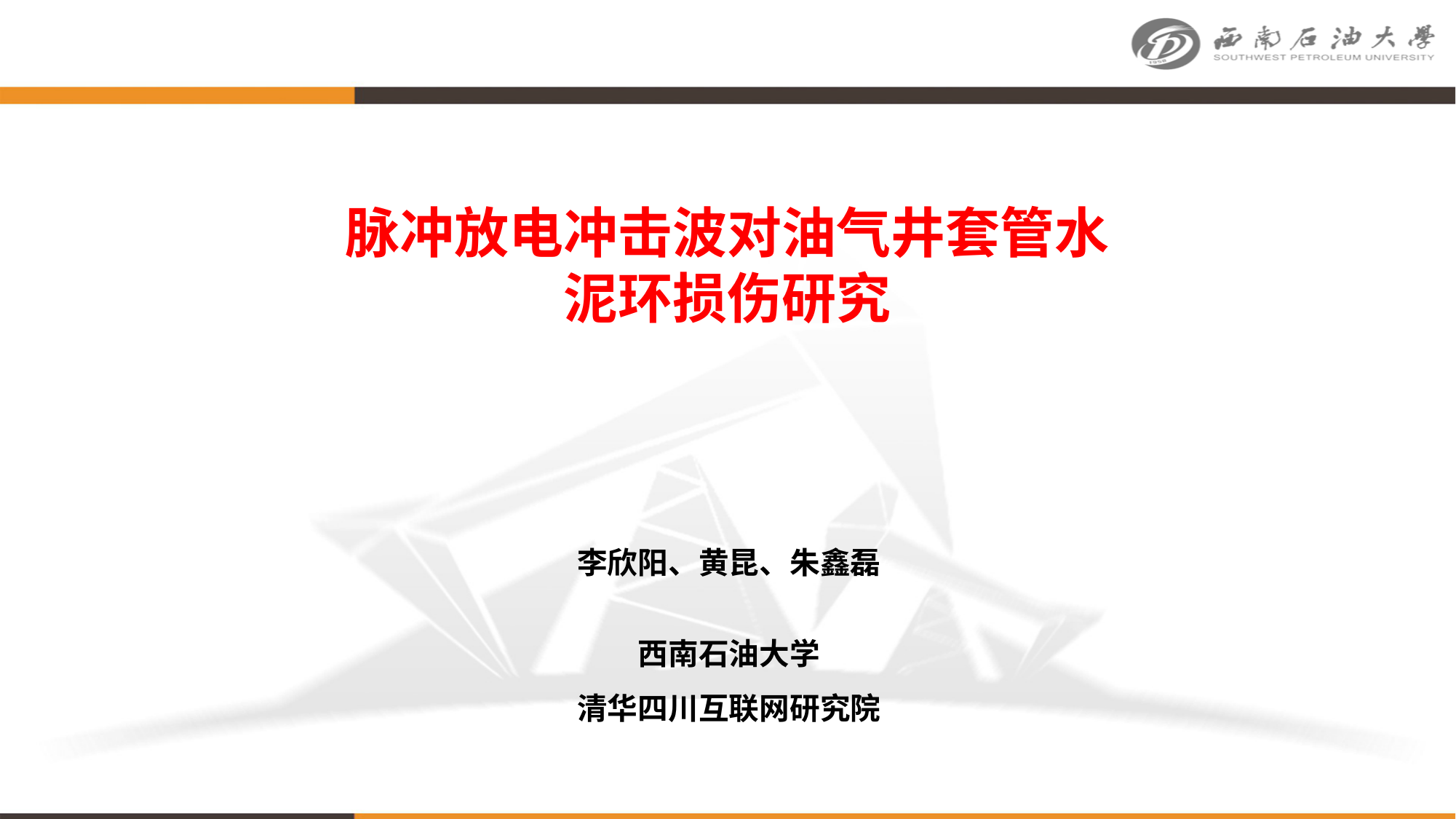

脉冲放电冲击波对油气井套管水泥环损伤研究
李欣阳、黄昆、朱鑫磊
西南石油大学
清华四川互联网研究院